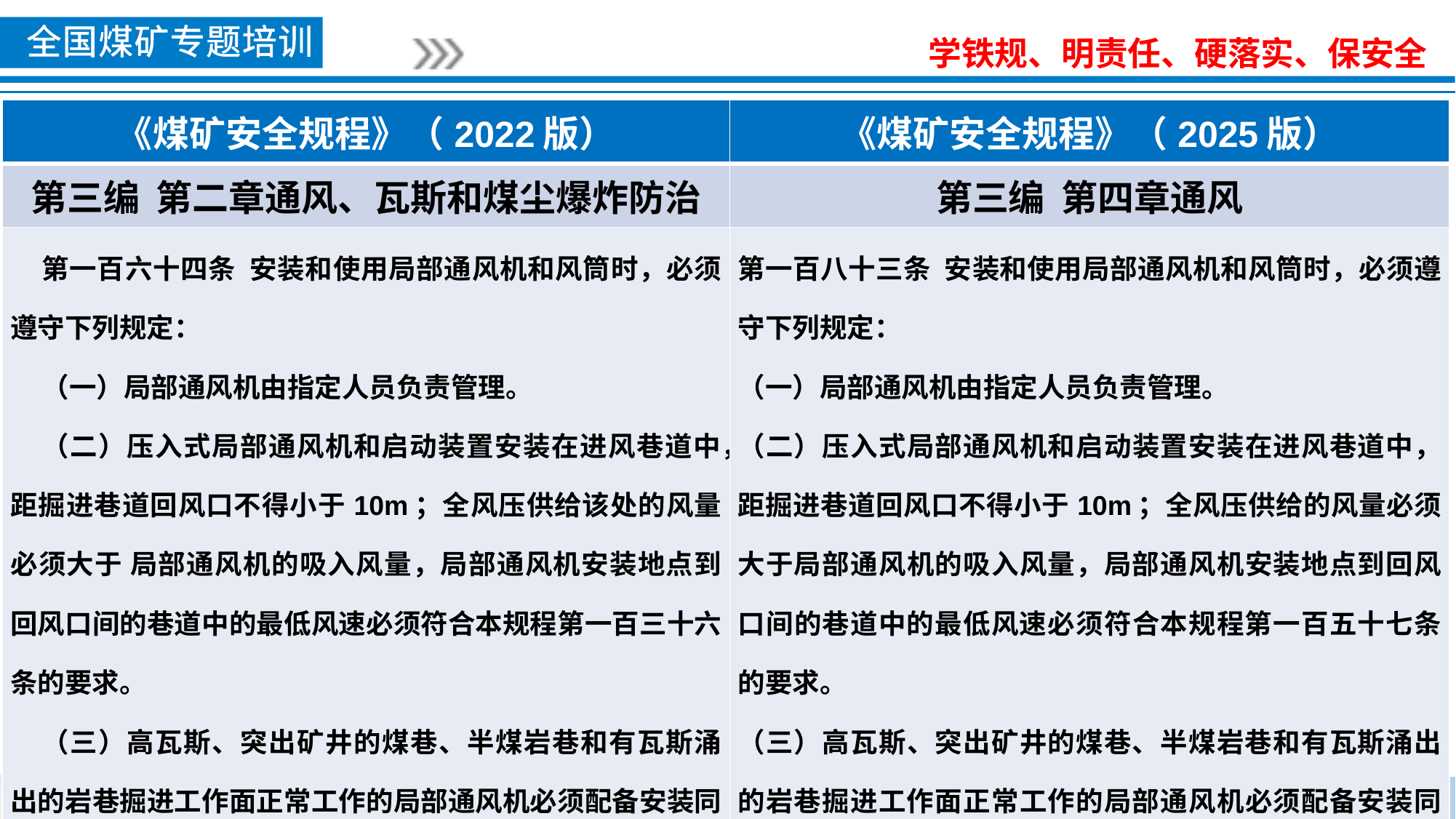

| 《煤矿安全规程》（2022版） | 《煤矿安全规程》（2025版） |
| --- | --- |
| 第三编 第二章通风、瓦斯和煤尘爆炸防治 | 第三编 第四章通风 |
| 第一百六十四条 安装和使用局部通风机和风筒时，必须遵守下列规定： （一）局部通风机由指定人员负责管理。 （二）压入式局部通风机和启动装置安装在进风巷道中，距掘进巷道回风口不得小于10m；全风压供给该处的风量必须大于 局部通风机的吸入风量，局部通风机安装地点到回风口间的巷道中的最低风速必须符合本规程第一百三十六条的要求。 （三）高瓦斯、突出矿井的煤巷、半煤岩巷和有瓦斯涌出的岩巷掘进工作面正常工作的局部通风机必须配备安装同等能力的备用局部通风机，并能自动切换。正常工作的局部通风机必须采用三专（专用开关、专用电缆、专用变压器）供电，专用变压器最多可向4个不同掘进工作面的局部通风机供电；备用局部通风机电源必须取自同时带电的另一电源，当正常工作的局部通风机故障时，备用局部通风机能自动启动，保持掘进工作面正常通风。 | 第一百八十三条 安装和使用局部通风机和风筒时，必须遵守下列规定： （一）局部通风机由指定人员负责管理。 （二）压入式局部通风机和启动装置安装在进风巷道中，距掘进巷道回风口不得小于10m；全风压供给的风量必须大于局部通风机的吸入风量，局部通风机安装地点到回风口间的巷道中的最低风速必须符合本规程第一百五十七条的要求。 （三）高瓦斯、突出矿井的煤巷、半煤岩巷和有瓦斯涌出的岩巷掘进工作面正常工作的局部通风机必须配备安装同等能力的备用局部通风机，并能自动切换。正常工作的局部通风机必须采用三专（专用开关、专用电缆、专用变压器）供电，专用变压器最多可向4个不同掘进工作面的局部通风机供电；备用局部通风机电源必须取自同时带电的另一电源，当正常工作的局部通风机发生故障时，备用局部通风机能自动启动，保持掘进工作面正常通风。 |